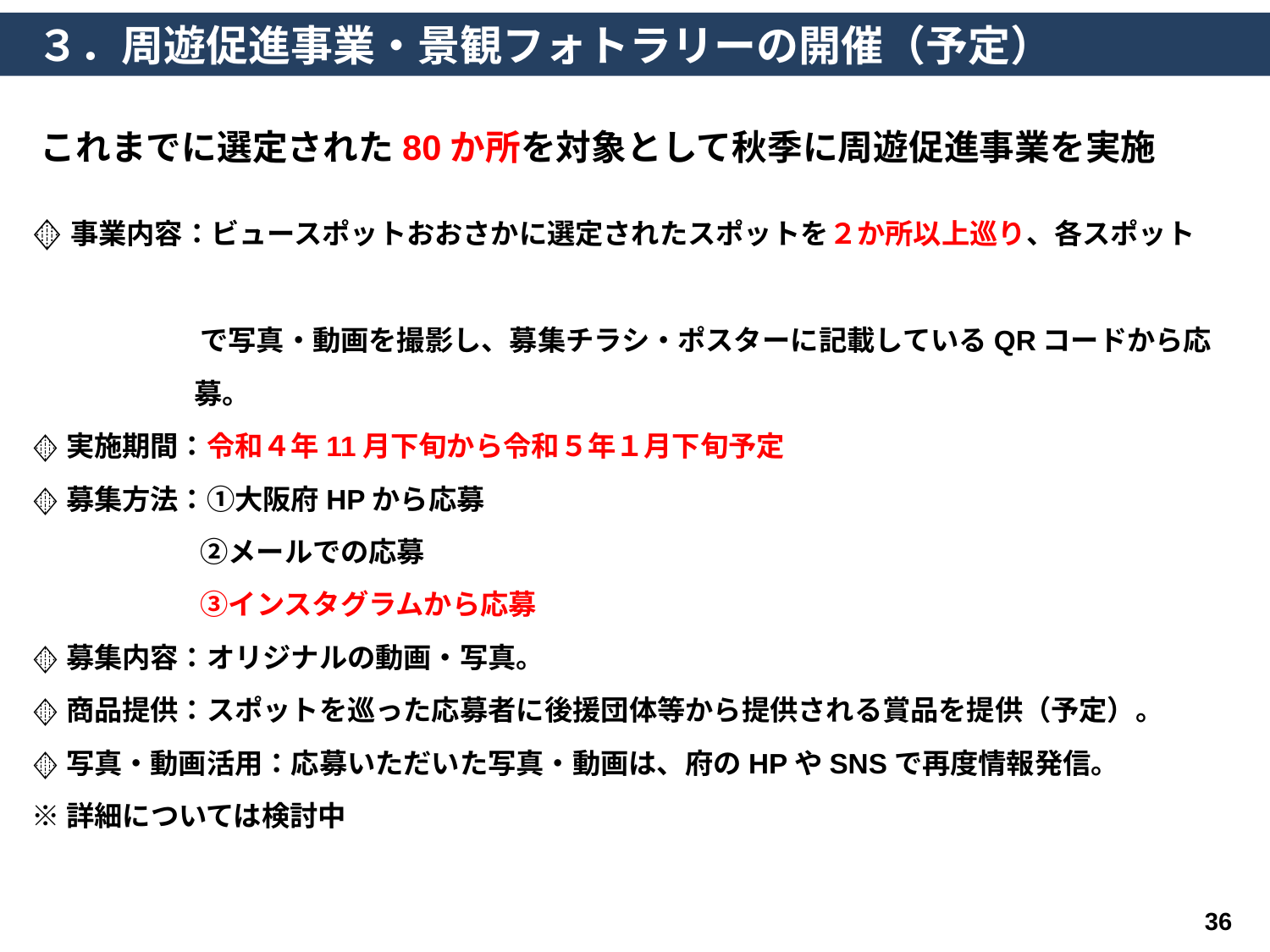

３．周遊促進事業・景観フォトラリーの開催（予定）
これまでに選定された80か所を対象として秋季に周遊促進事業を実施
🔶事業内容：ビュースポットおおさかに選定されたスポットを２か所以上巡り、各スポット
　　　　　　で写真・動画を撮影し、募集チラシ・ポスターに記載しているQRコードから応募。
🔶実施期間：令和４年11月下旬から令和５年１月下旬予定
🔶募集方法：①大阪府HPから応募
　　　　　　②メールでの応募
　　　　　　③インスタグラムから応募
🔶募集内容：オリジナルの動画・写真。
🔶商品提供：スポットを巡った応募者に後援団体等から提供される賞品を提供（予定）。
🔶写真・動画活用：応募いただいた写真・動画は、府のHPやSNSで再度情報発信。
※詳細については検討中
36